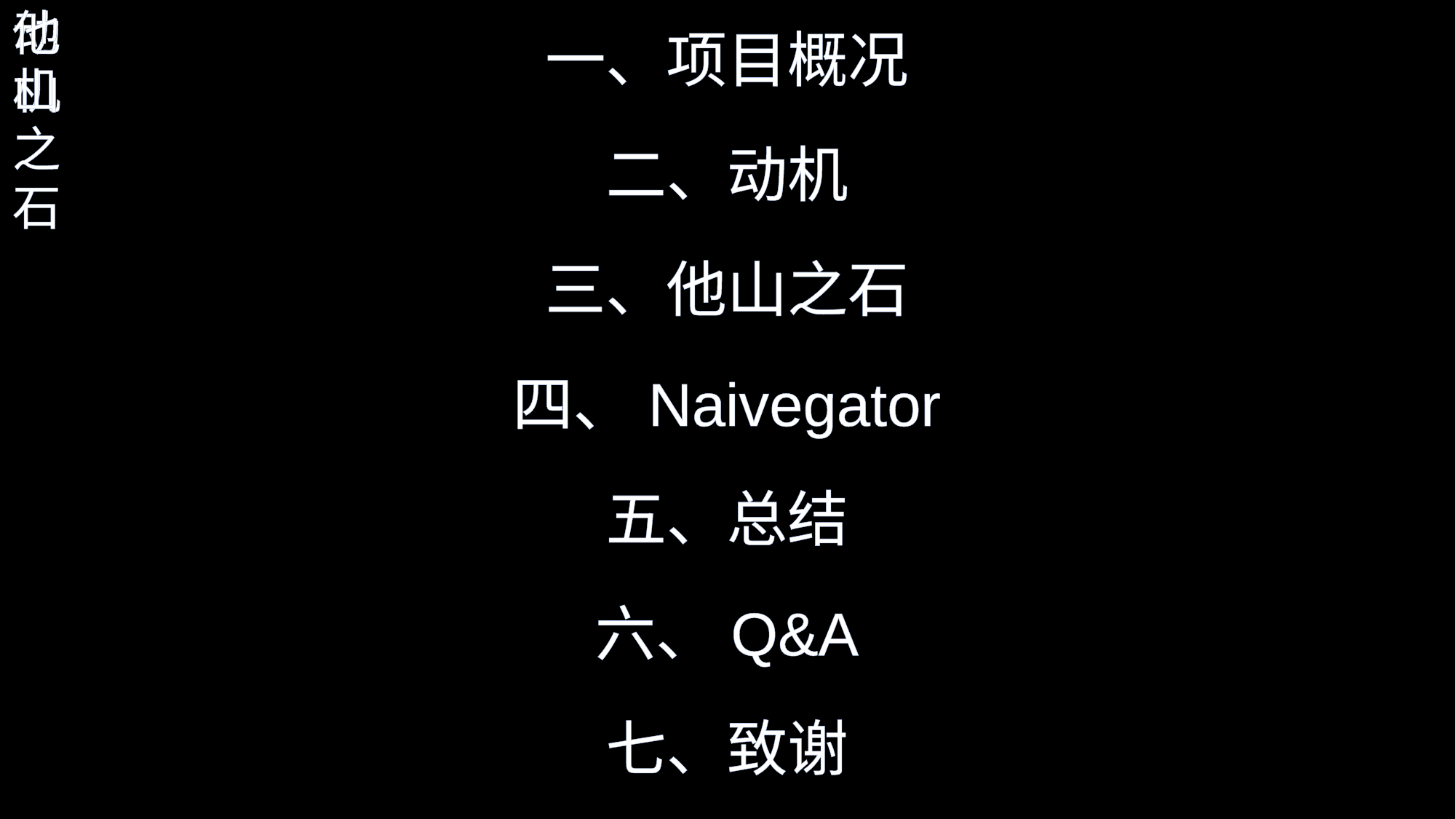

动机
他山之石
一、项目概况
二、动机
三、他山之石
四、Naivegator
五、总结
六、Q&A
七、致谢